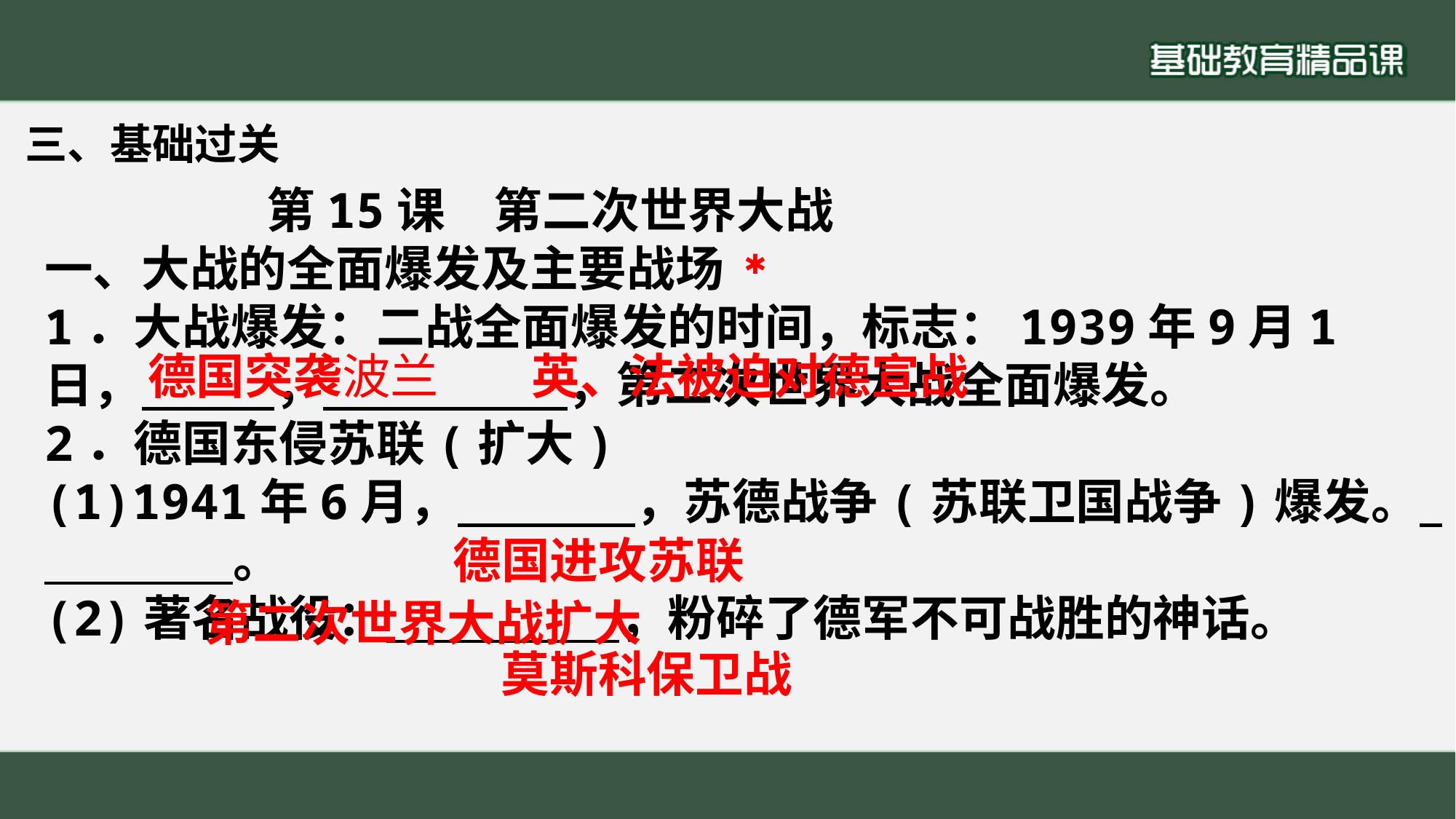

三、基础过关
                   第15课　第二次世界大战一、大战的全面爆发及主要战场1．大战爆发：二战全面爆发的时间，标志：1939年9月1日，            ，                      ，第二次世界大战全面爆发。2．德国东侵苏联(扩大)(1)1941年6月，                ，苏德战争(苏联卫国战争)爆发。                    。(2)著名战役：                     ，粉碎了德军不可战胜的神话。

✱
德国突袭波兰
英、法被迫对德宣战
德国进攻苏联
第二次世界大战扩大
莫斯科保卫战